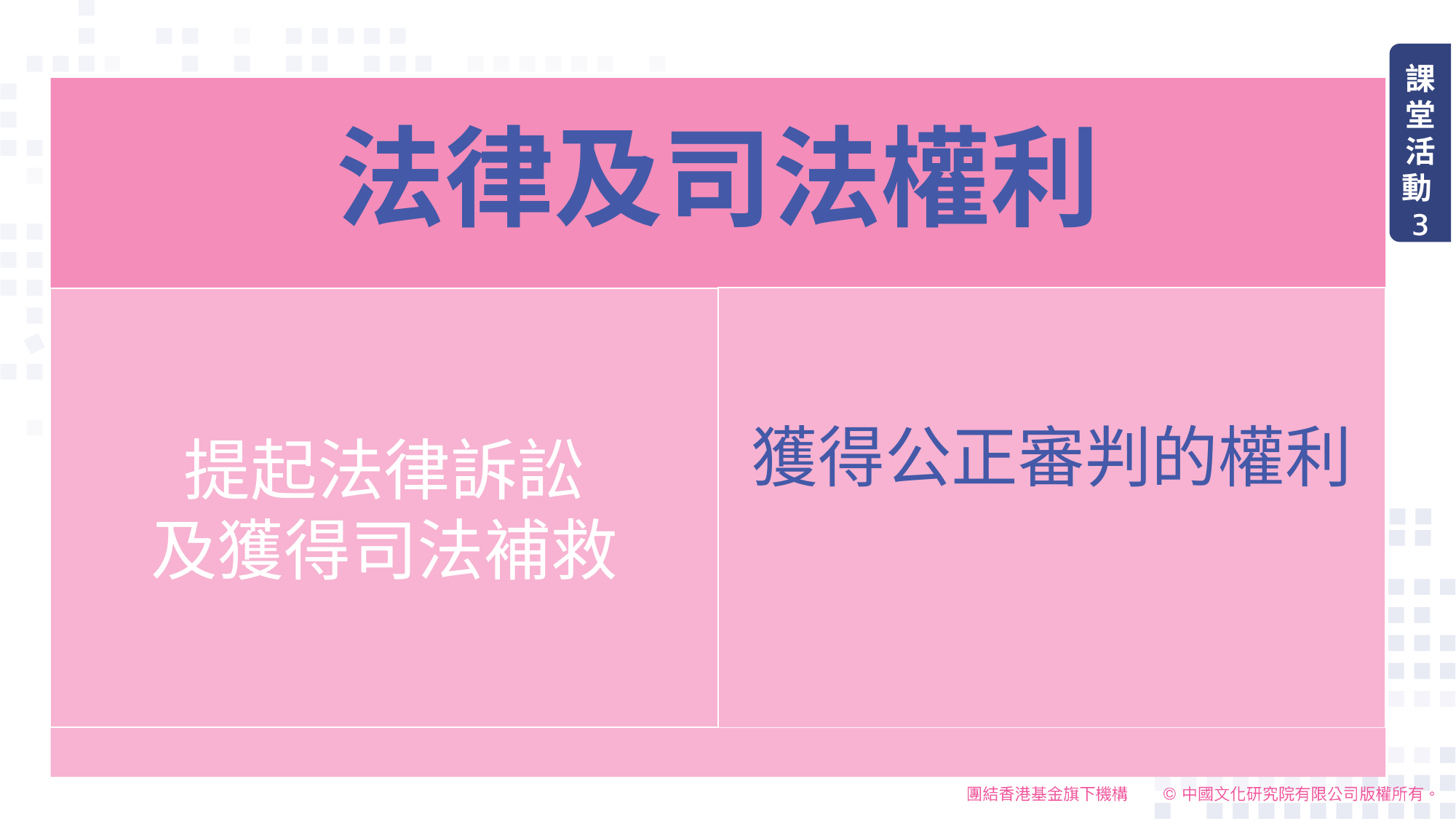

課堂活動3

法律及司法權利
提起法律訴訟
及獲得司法補救
獲得公正審判的權利